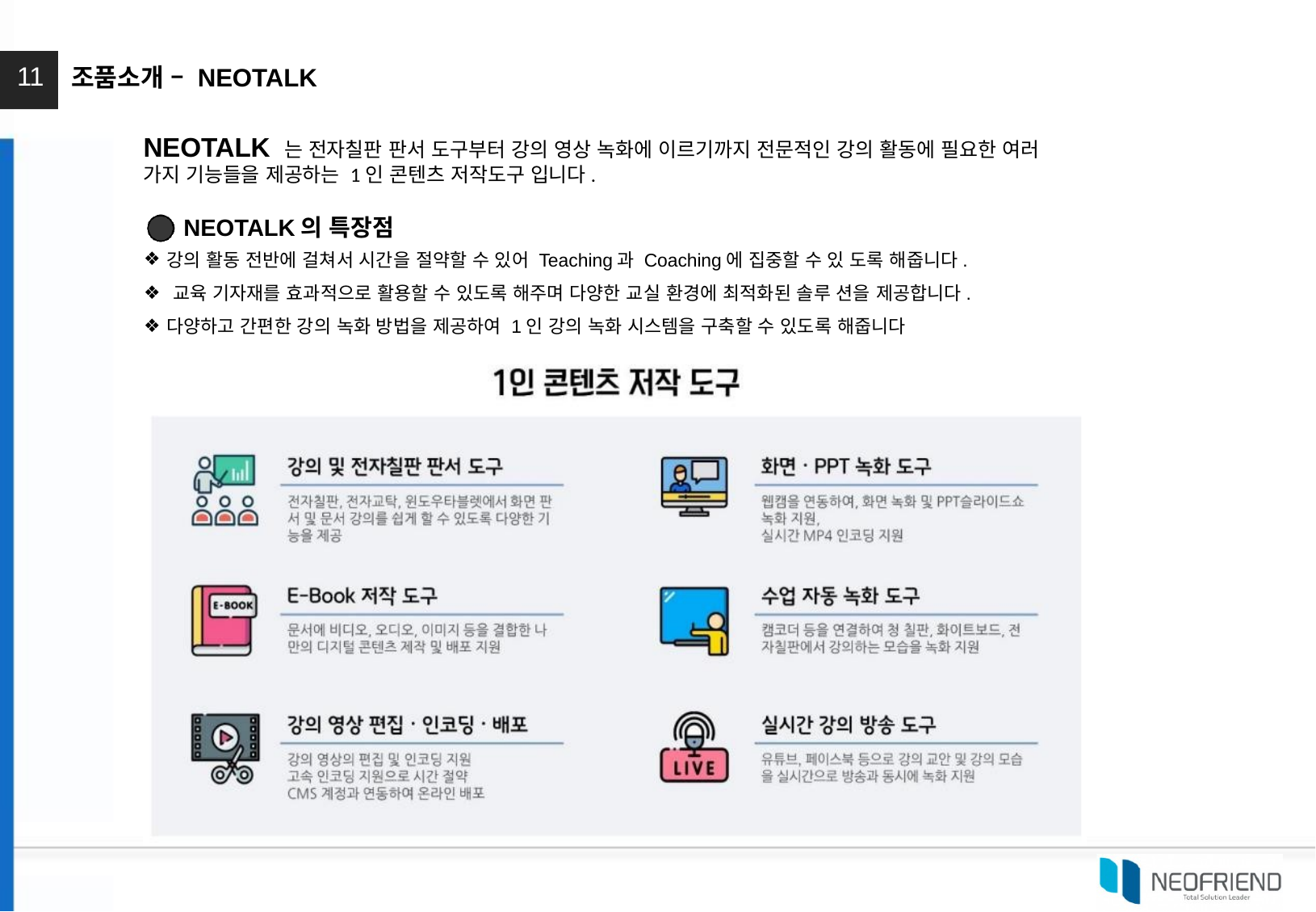

11	조품소개 – NEOTALK
# NEOTALK 는 전자칠판 판서 도구부터 강의 영상 녹화에 이르기까지 전문적인 강의 활동에 필요한 여러
가지 기능들을 제공하는 1인 콘텐츠 저작도구 입니다.
NEOTALK의 특장점
강의 활동 전반에 걸쳐서 시간을 절약할 수 있어 Teaching과 Coaching에 집중할 수 있 도록 해줍니다.
교육 기자재를 효과적으로 활용할 수 있도록 해주며 다양한 교실 환경에 최적화된 솔루 션을 제공합니다.
다양하고 간편한 강의 녹화 방법을 제공하여 1인 강의 녹화 시스템을 구축할 수 있도록 해줍니다